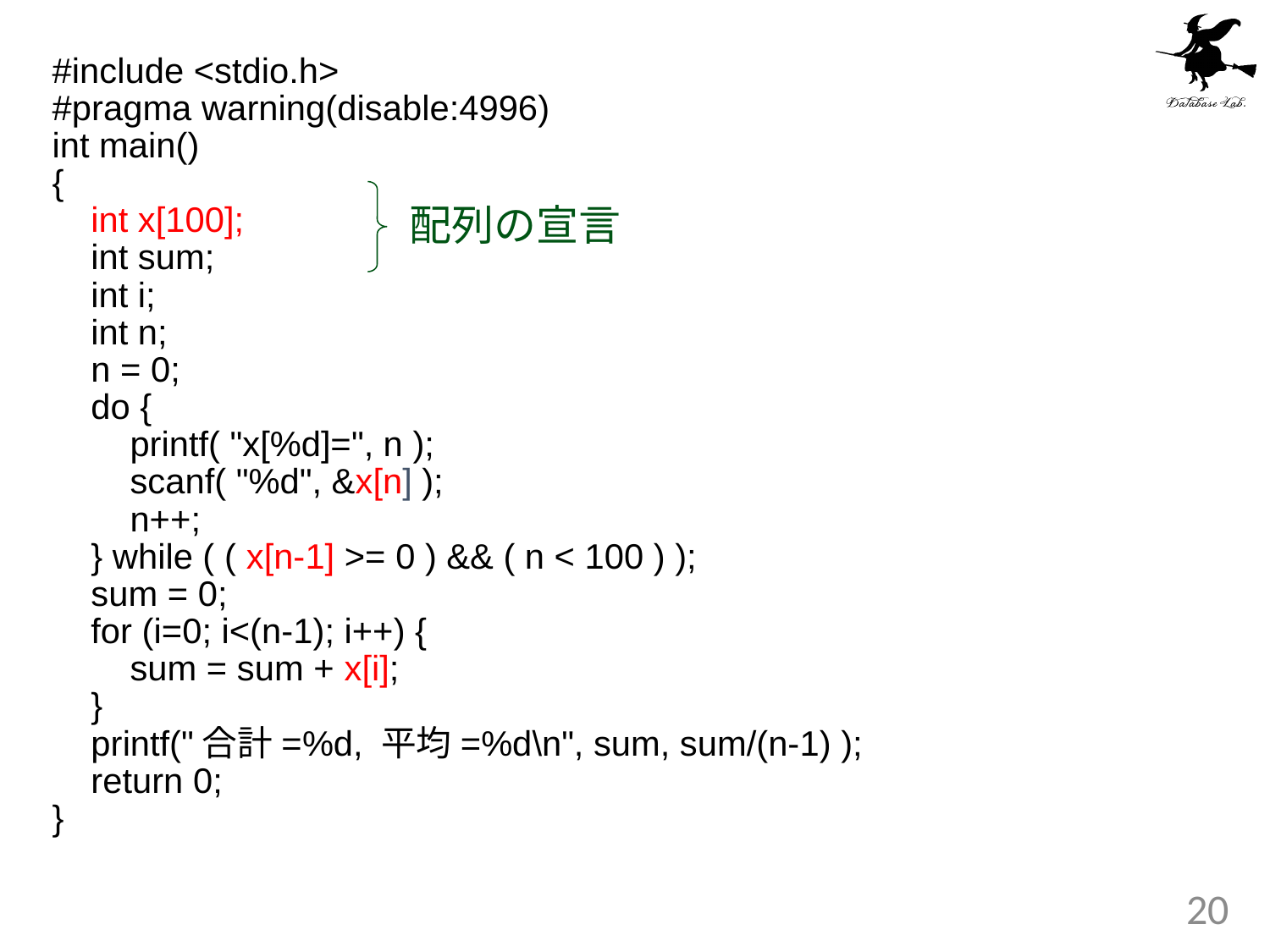

#include <stdio.h>
#pragma warning(disable:4996)
int main()
{
    int x[100];
    int sum;
    int i;
    int n;
    n = 0;
    do {
        printf( "x[%d]=", n );
        scanf( "%d", &x[n] );
        n++;
    } while ( ( x[n-1] >= 0 ) && ( n < 100 ) );
    sum = 0;
    for (i=0; i<(n-1); i++) {
        sum = sum + x[i];
    }
    printf("合計=%d, 平均=%d\n", sum, sum/(n-1) );
    return 0;
}

配列の宣言
20